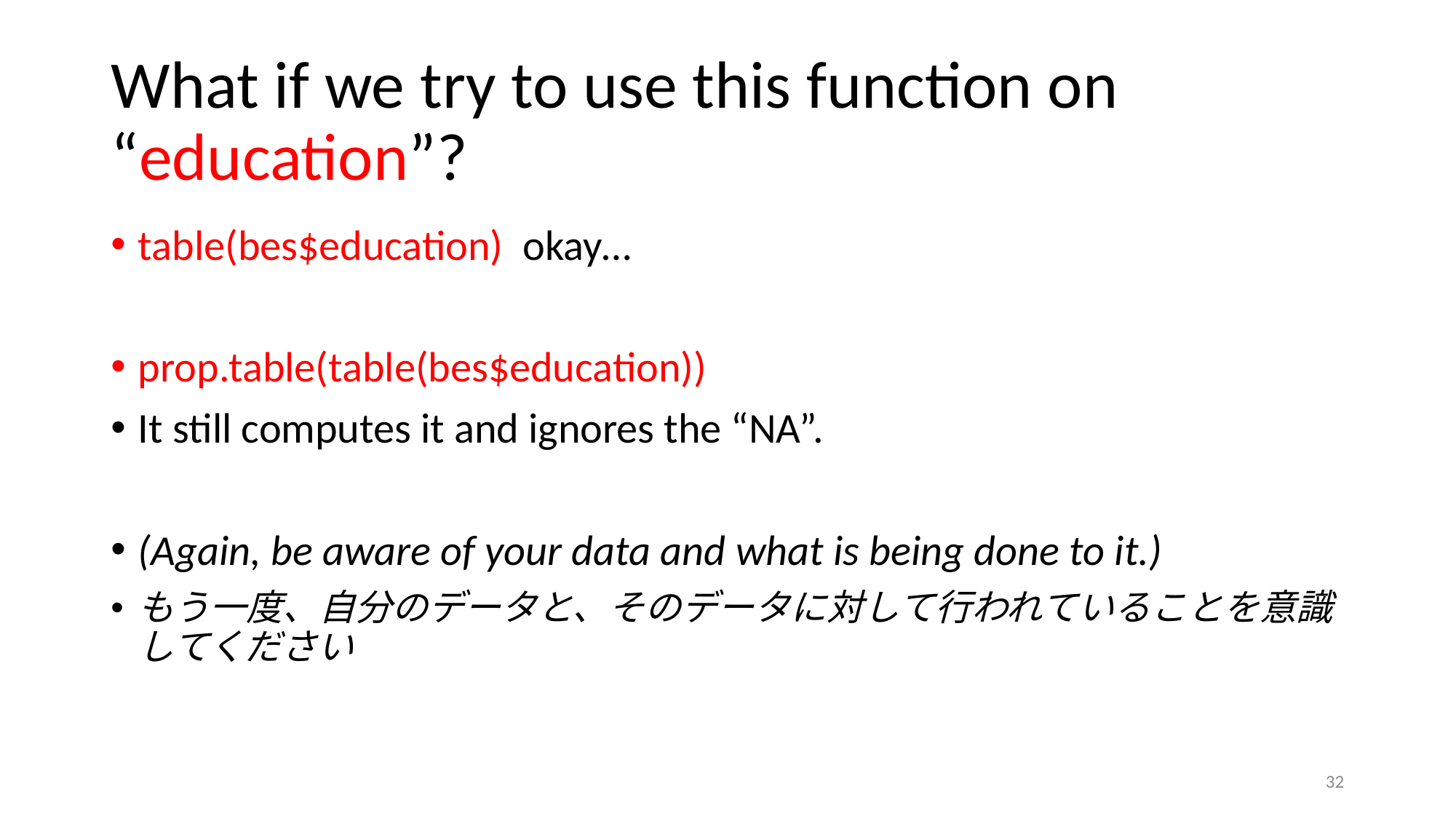

# What if we try to use this function on “education”?
table(bes$education)  okay…

prop.table(table(bes$education))
It still computes it and ignores the “NA”.

(Again, be aware of your data and what is being done to it.)
もう一度、自分のデータと、そのデータに対して行われていることを意識してください
32